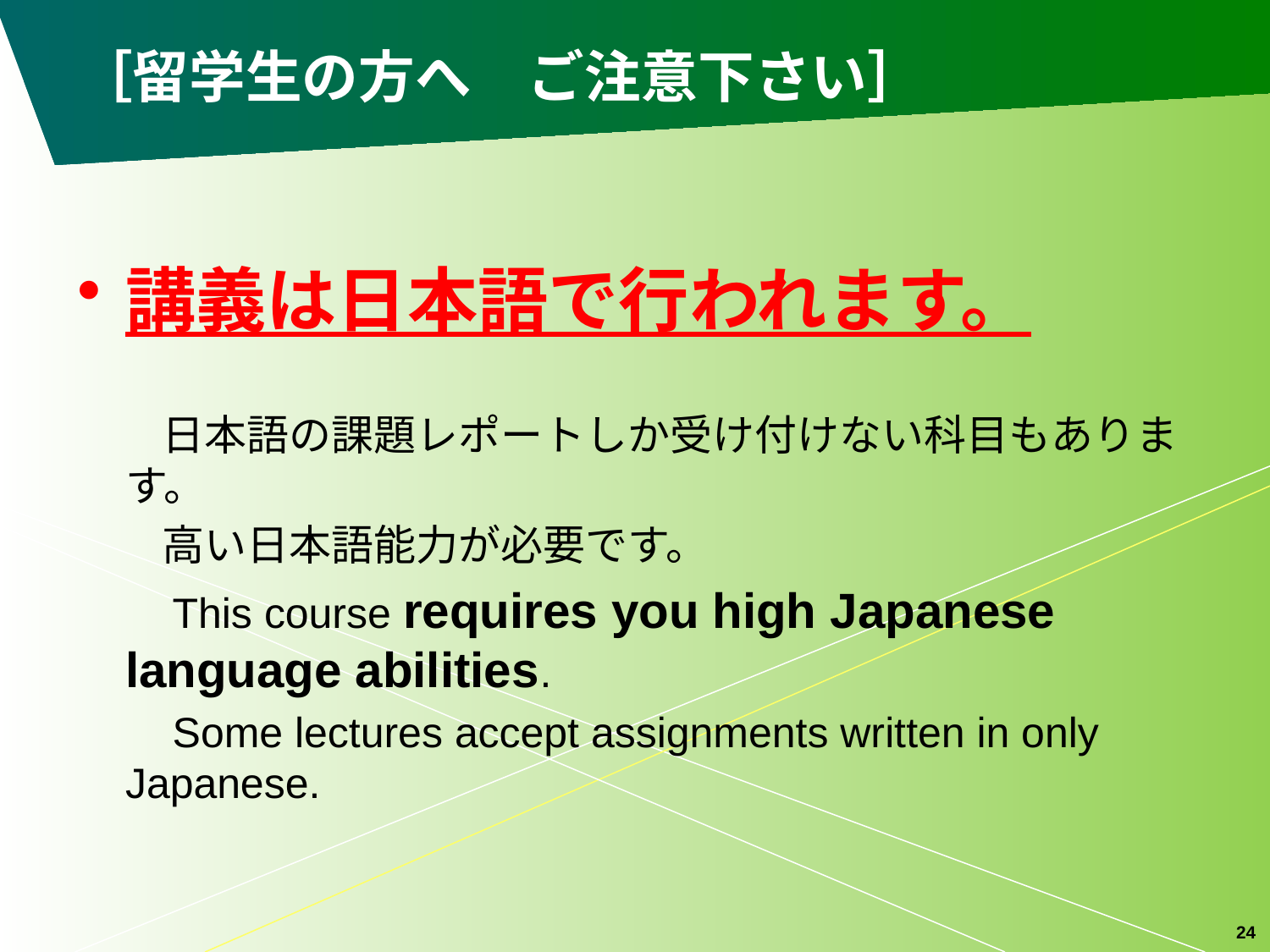

# ［留学生の方へ　ご注意下さい］

講義は日本語で行われます。

　　日本語の課題レポートしか受け付けない科目もあります。
　　高い日本語能力が必要です。
　　This course requires you high Japanese language abilities.
　　Some lectures accept assignments written in only Japanese.
24